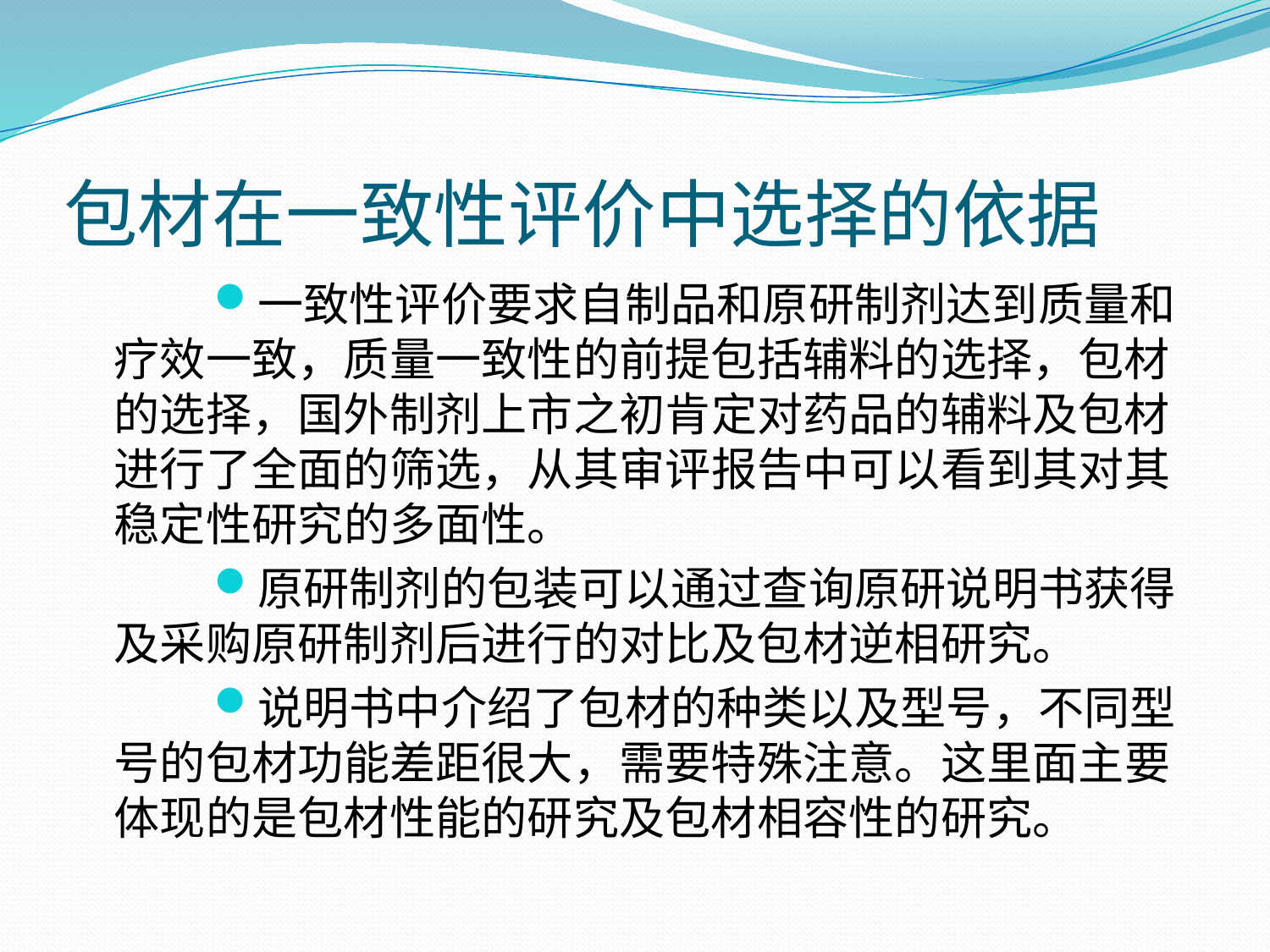

# 包材在一致性评价中选择的依据
一致性评价要求自制品和原研制剂达到质量和疗效一致，质量一致性的前提包括辅料的选择，包材的选择，国外制剂上市之初肯定对药品的辅料及包材进行了全面的筛选，从其审评报告中可以看到其对其稳定性研究的多面性。
原研制剂的包装可以通过查询原研说明书获得及采购原研制剂后进行的对比及包材逆相研究。
说明书中介绍了包材的种类以及型号，不同型号的包材功能差距很大，需要特殊注意。这里面主要体现的是包材性能的研究及包材相容性的研究。